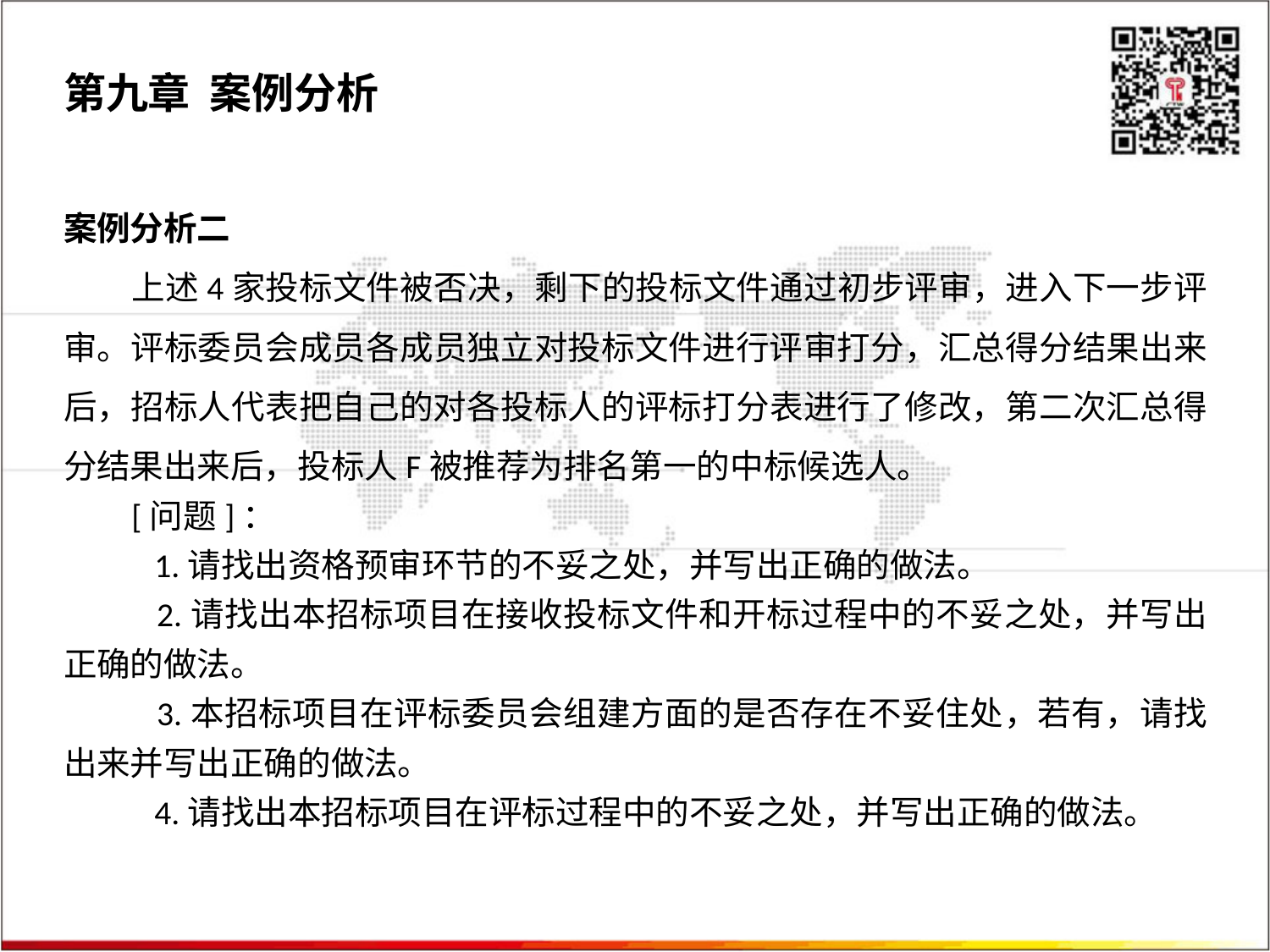

第九章  案例分析
案例分析二
 上述4家投标文件被否决，剩下的投标文件通过初步评审，进入下一步评审。评标委员会成员各成员独立对投标文件进行评审打分，汇总得分结果出来后，招标人代表把自己的对各投标人的评标打分表进行了修改，第二次汇总得分结果出来后，投标人F被推荐为排名第一的中标候选人。
  [问题]：
     1.请找出资格预审环节的不妥之处，并写出正确的做法。
     2.请找出本招标项目在接收投标文件和开标过程中的不妥之处，并写出正确的做法。
     3.本招标项目在评标委员会组建方面的是否存在不妥住处，若有，请找出来并写出正确的做法。
     4.请找出本招标项目在评标过程中的不妥之处，并写出正确的做法。